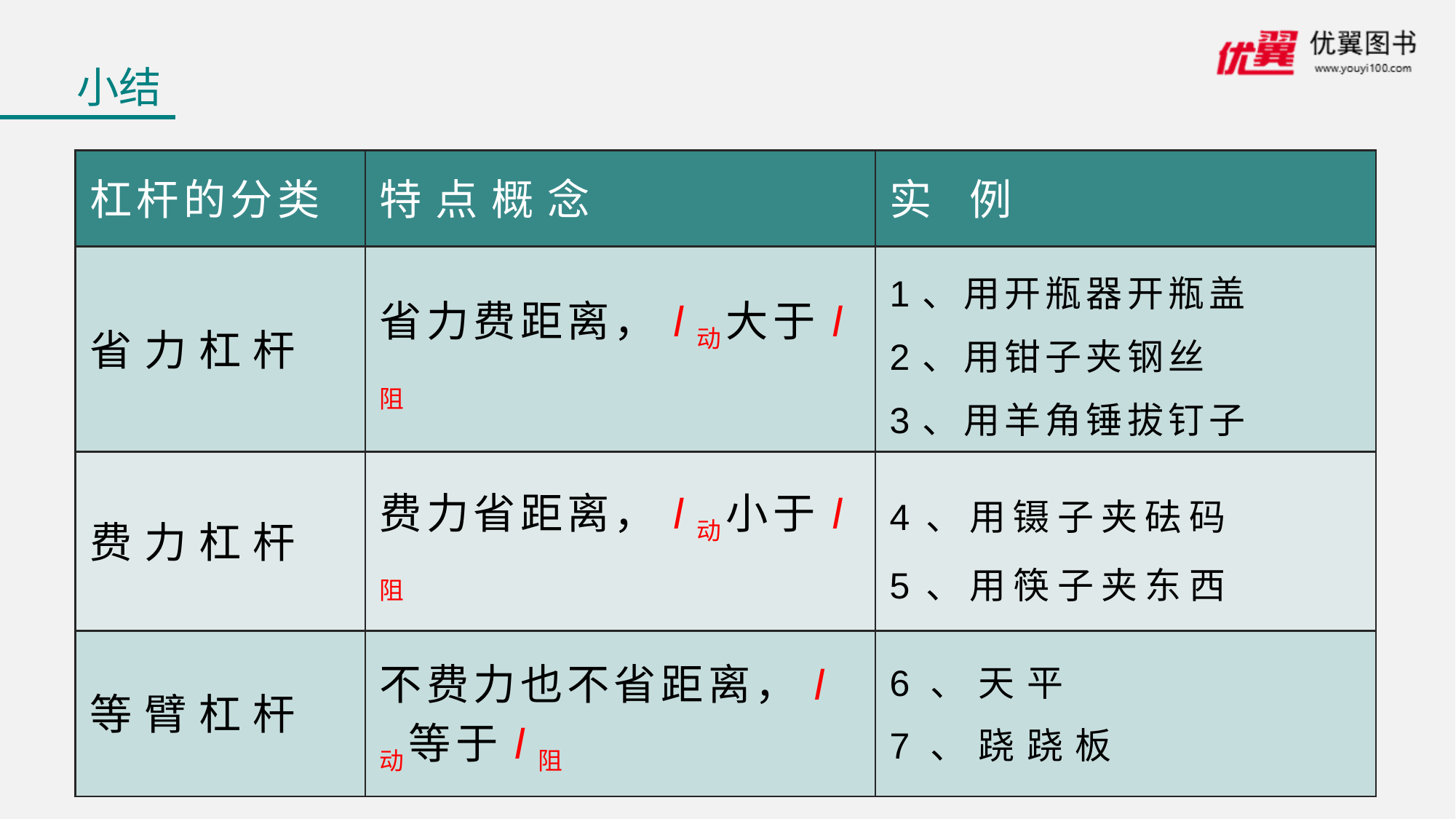

小结
| 杠杆的分类 | 特点概念 | 实 例 |
| --- | --- | --- |
| 省力杠杆 | 省力费距离，l动大于l阻 | 1、用开瓶器开瓶盖 2、用钳子夹钢丝 3、用羊角锤拔钉子 |
| 费力杠杆 | 费力省距离，l动小于l阻 | 4、用镊子夹砝码 5、用筷子夹东西 |
| 等臂杠杆 | 不费力也不省距离，l动等于l阻 | 6、天平 7、跷跷板 |